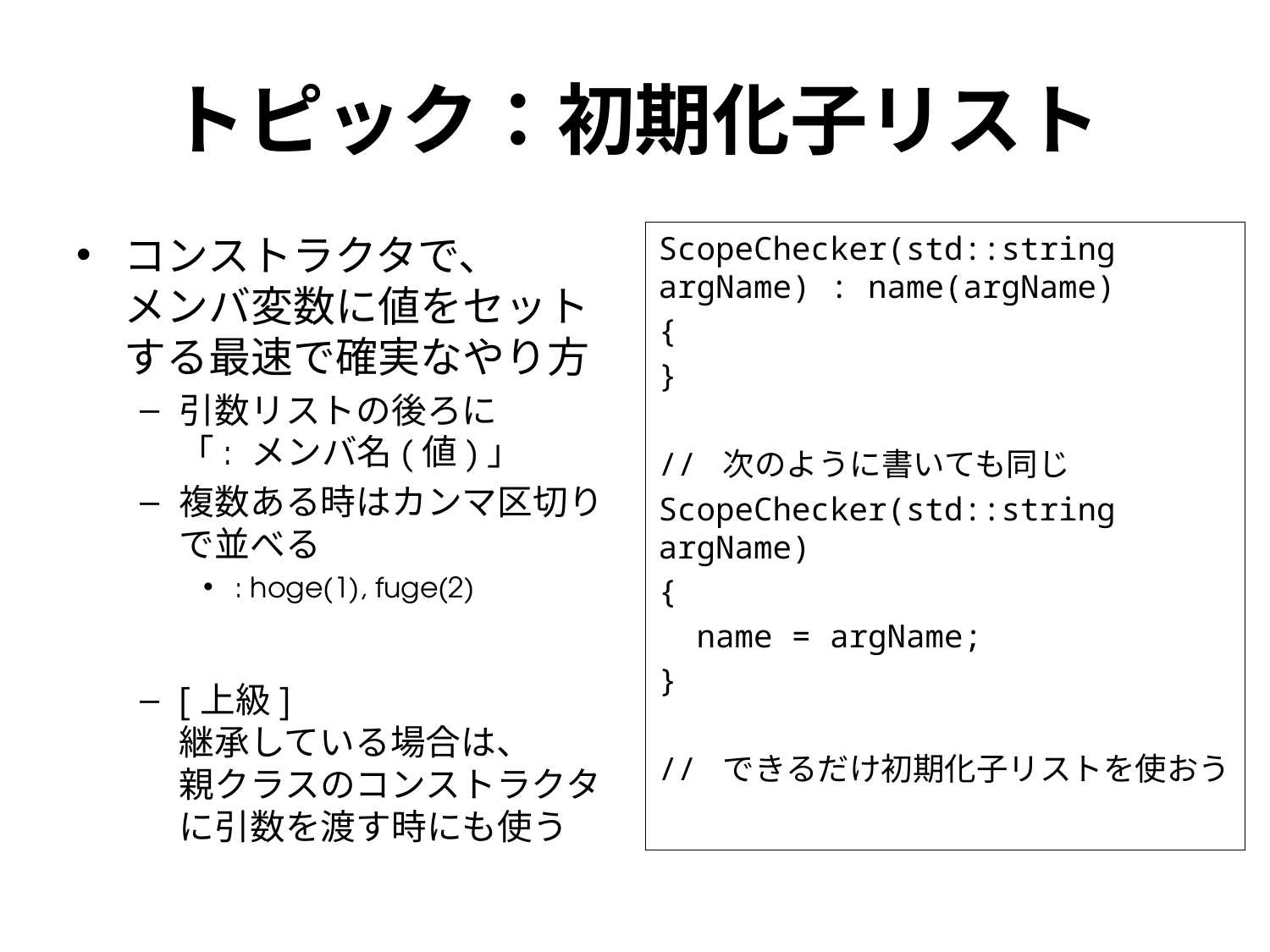

# トピック：初期化子リスト
コンストラクタで、
メンバ変数に値をセットする最速で確実なやり方
引数リストの後ろに
「: メンバ名(値)」
複数ある時はカンマ区切りで並べる
: hoge(1), fuge(2)

[上級]
継承している場合は、
親クラスのコンストラクタに引数を渡す時にも使う

ScopeChecker(std::string argName) : name(argName)
{
}

// 次のように書いても同じ
ScopeChecker(std::string argName)
{
  name = argName;
}

// できるだけ初期化子リストを使おう